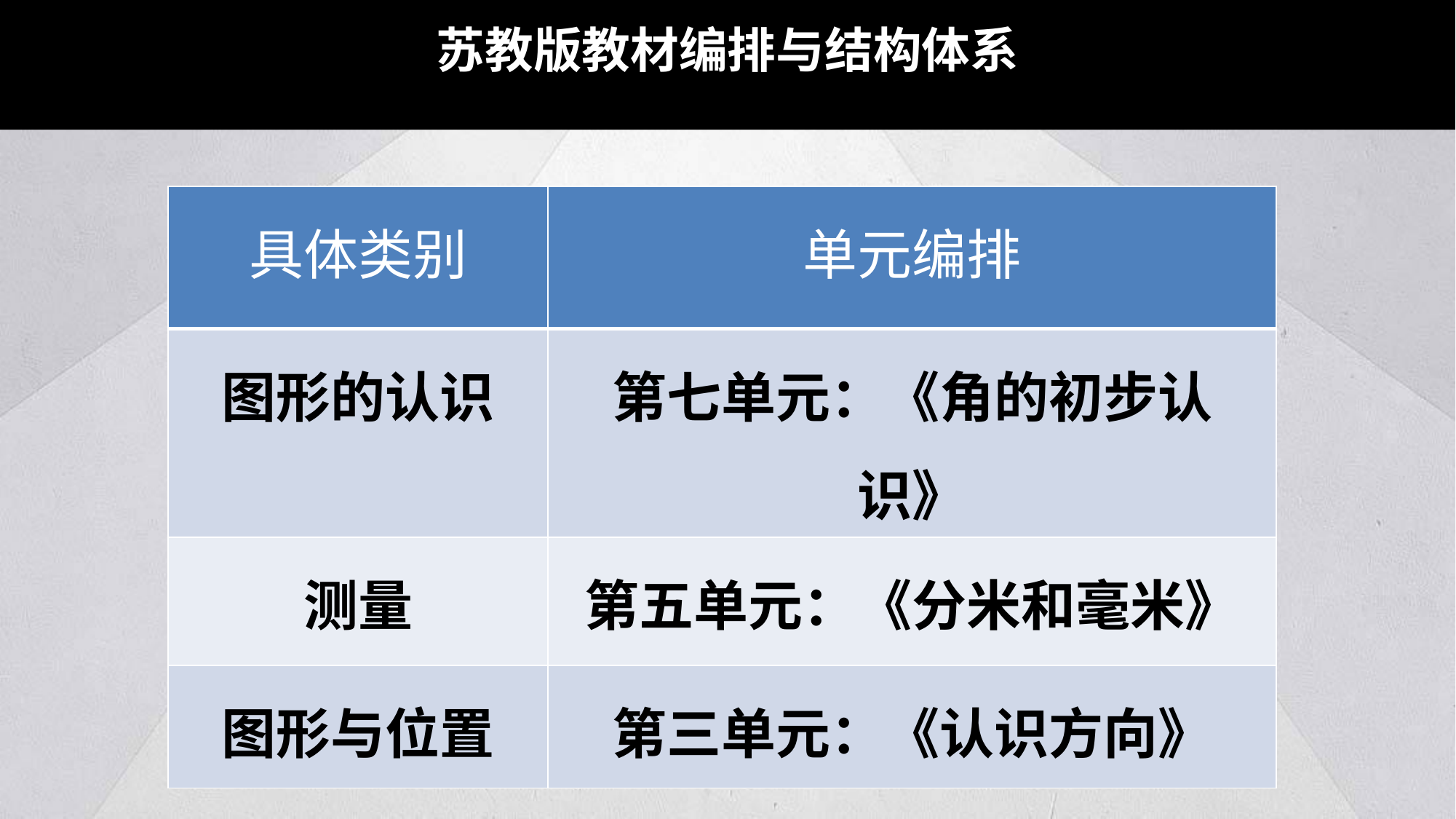

苏教版教材编排与结构体系

二、图形与几何领域
| 具体类别 | 单元编排 |
| --- | --- |
| 图形的认识 | 第七单元：《角的初步认识》 |
| 测量 | 第五单元：《分米和毫米》 |
| 图形与位置 | 第三单元：《认识方向》 |